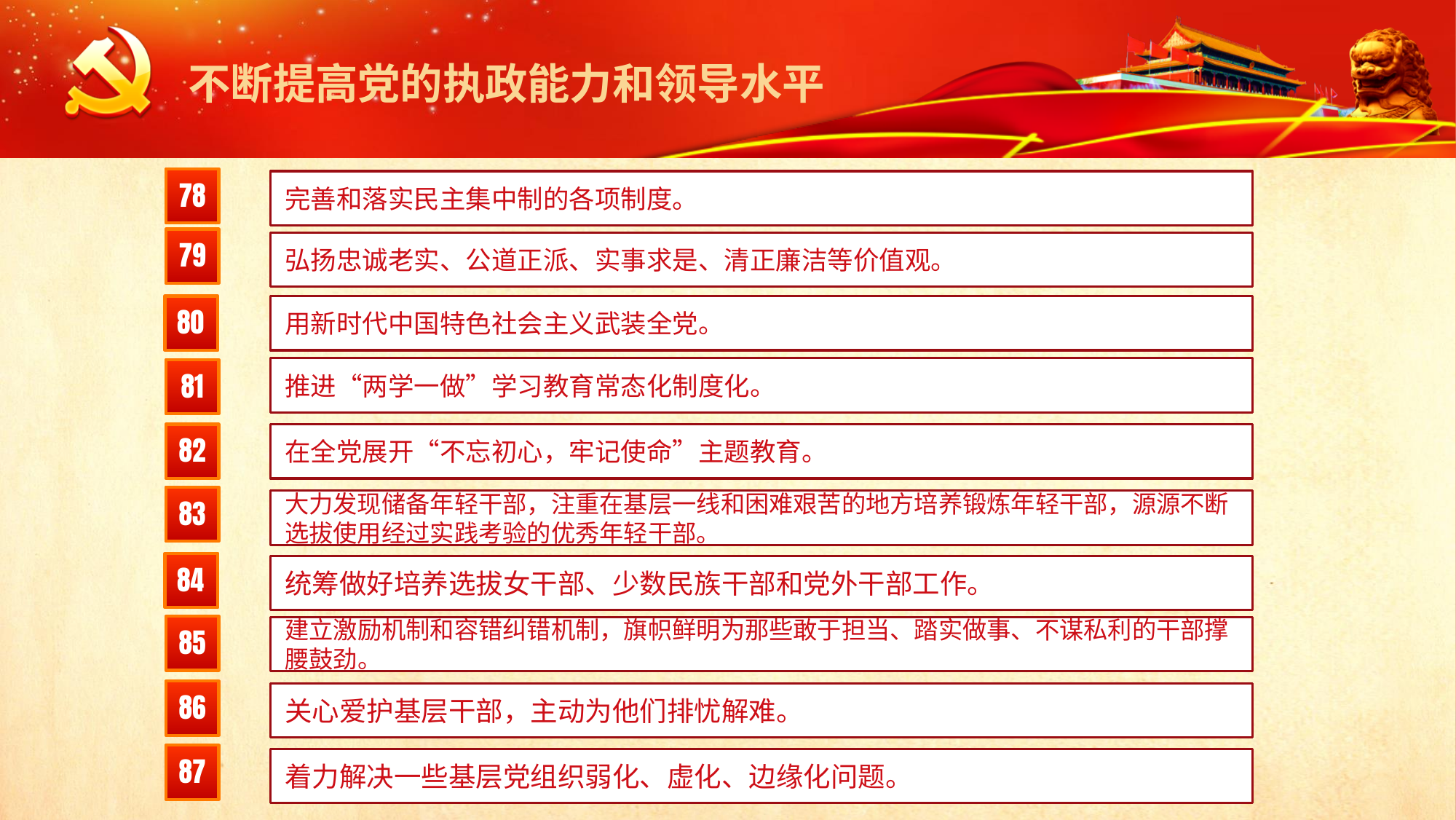

不断提高党的执政能力和领导水平

78
完善和落实民主集中制的各项制度。

79
弘扬忠诚老实、公道正派、实事求是、清正廉洁等价值观。

80
用新时代中国特色社会主义武装全党。
推进“两学一做”学习教育常态化制度化。

81

82
在全党展开“不忘初心，牢记使命”主题教育。

83
大力发现储备年轻干部，注重在基层一线和困难艰苦的地方培养锻炼年轻干部，源源不断选拔使用经过实践考验的优秀年轻干部。

84
统筹做好培养选拔女干部、少数民族干部和党外干部工作。

85
建立激励机制和容错纠错机制，旗帜鲜明为那些敢于担当、踏实做事、不谋私利的干部撑腰鼓劲。

86
关心爱护基层干部，主动为他们排忧解难。

87
着力解决一些基层党组织弱化、虚化、边缘化问题。